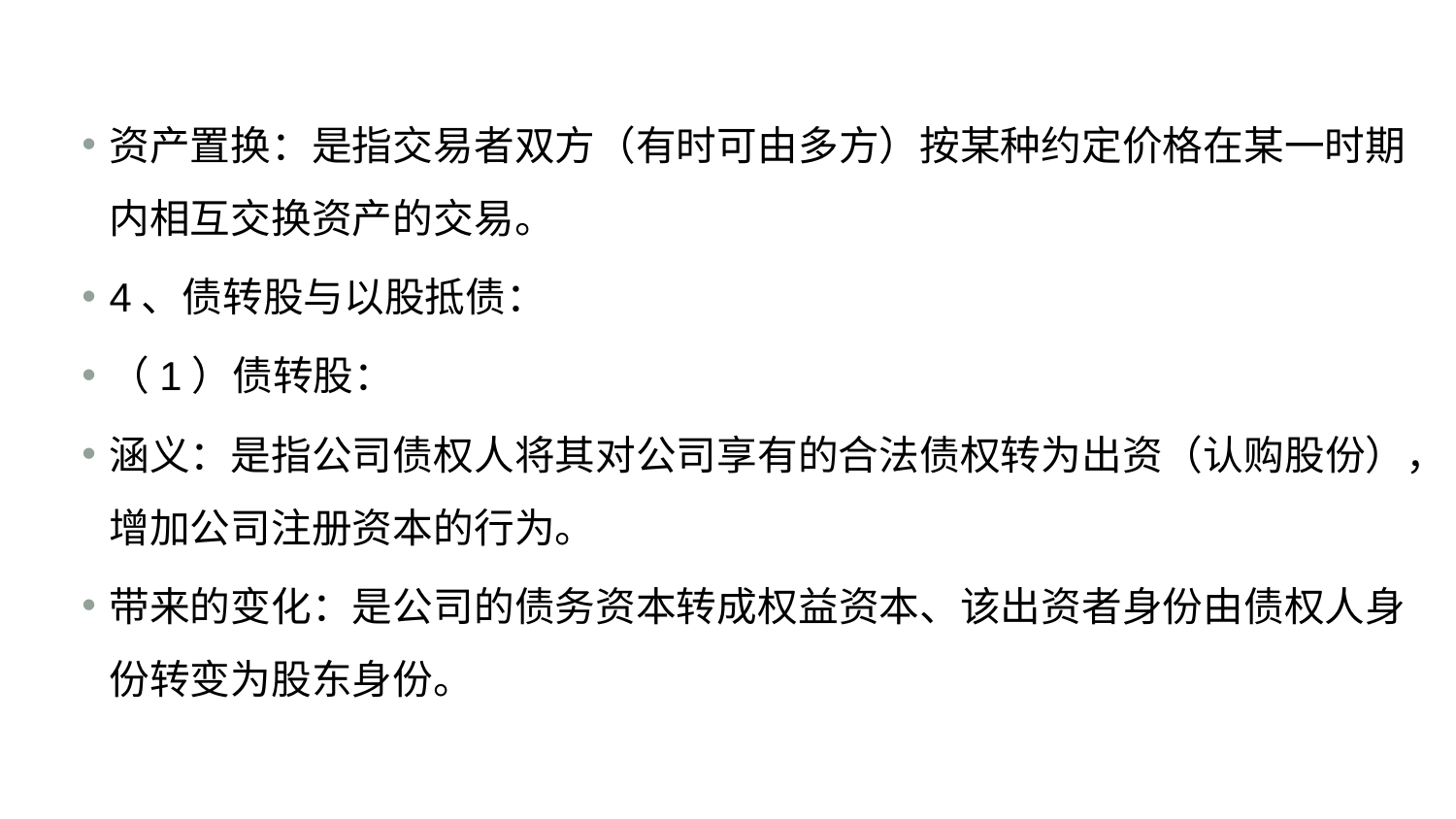

#
资产置换：是指交易者双方（有时可由多方）按某种约定价格在某一时期内相互交换资产的交易。
4、债转股与以股抵债：
（1）债转股：
涵义：是指公司债权人将其对公司享有的合法债权转为出资（认购股份），增加公司注册资本的行为。
带来的变化：是公司的债务资本转成权益资本、该出资者身份由债权人身份转变为股东身份。